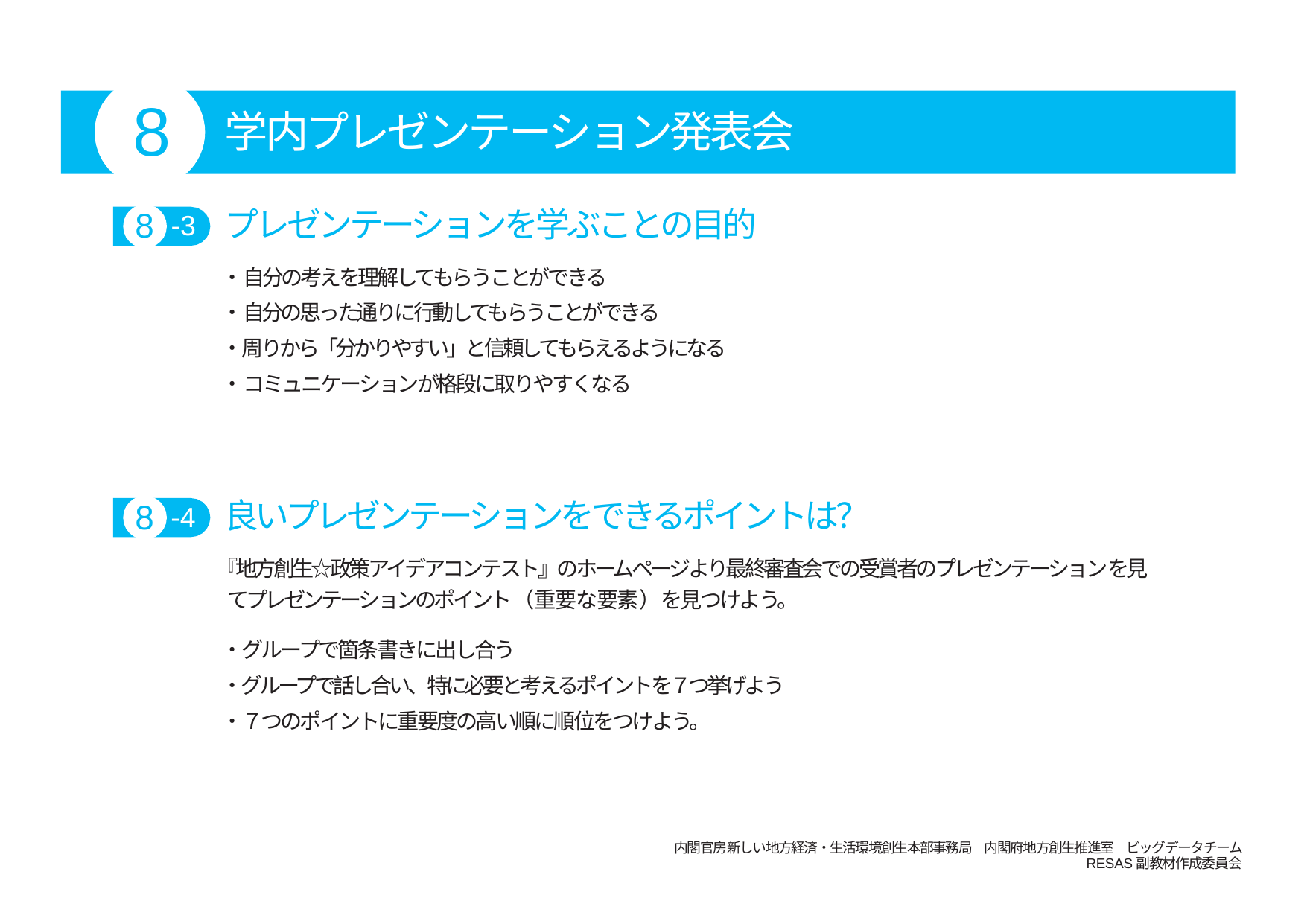

# 8

学内プレゼンテーション発表会
プレゼンテーションを学ぶことの目的
・ 自分の考えを理解してもらうことができる
・ 自分の思った通りに行動してもらうことができる
・ 周りから「分かりやすい」と信頼してもらえるようになる
・ コミュニケーションが格段に取りやすくなる
8

-3
良いプレゼンテーションをできるポイントは？
『地方創生☆政策アイデアコンテスト』のホームページより最終審査会での受賞者のプレゼンテーションを見てプレゼンテーションのポイント（重要な要素）を見つけよう。
8

-4
・グループで箇条書きに出し合う
・グループで話し合い、特に必要と考えるポイントを７つ挙げよう
・７つのポイントに重要度の高い順に順位をつけよう。

内閣官房新しい地方経済・生活環境創生本部事務局　内閣府地方創生推進室　ビッグデータチーム
RESAS副教材作成委員会